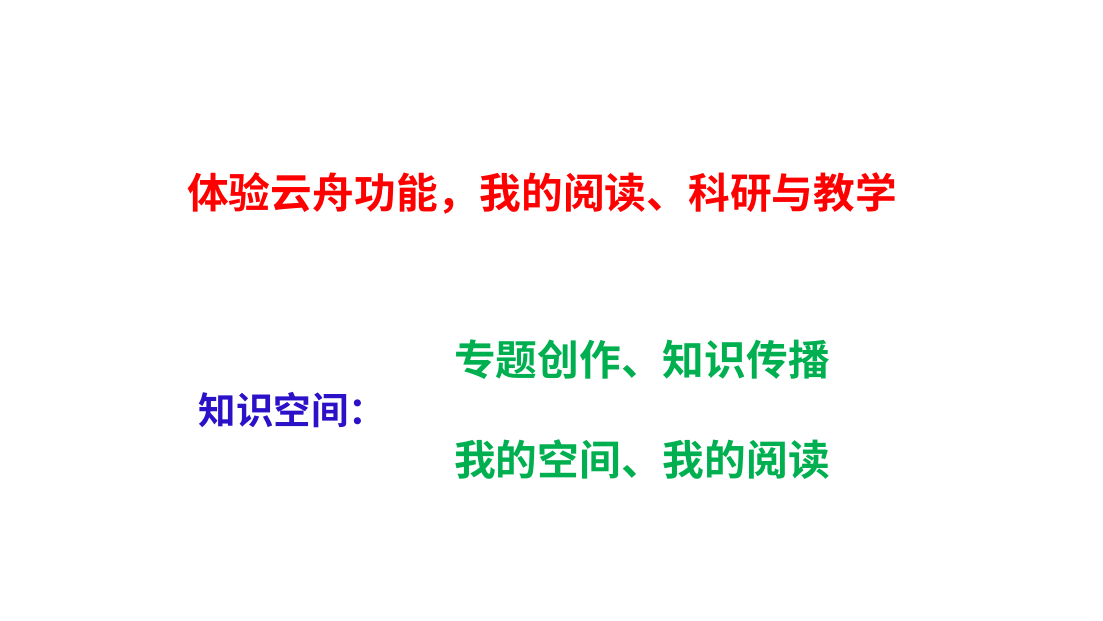

体验云舟功能，我的阅读、科研与教学

专题创作、知识传播

我的空间、我的阅读
知识空间：